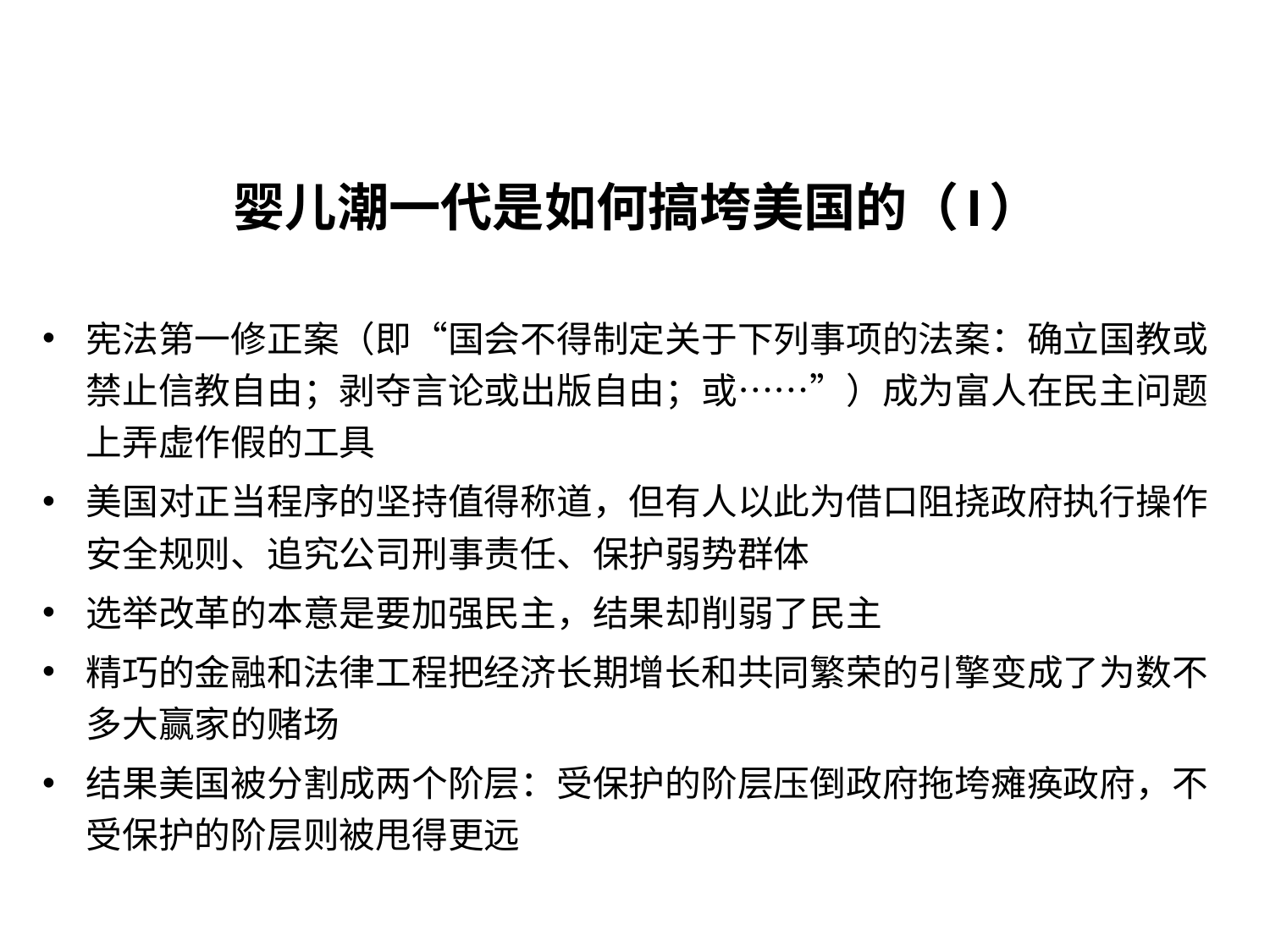

婴儿潮一代是如何搞垮美国的（I）

宪法第一修正案（即“国会不得制定关于下列事项的法案：确立国教或禁止信教自由；剥夺言论或出版自由；或……”）成为富人在民主问题上弄虚作假的工具
美国对正当程序的坚持值得称道，但有人以此为借口阻挠政府执行操作安全规则、追究公司刑事责任、保护弱势群体
选举改革的本意是要加强民主，结果却削弱了民主
精巧的金融和法律工程把经济长期增长和共同繁荣的引擎变成了为数不多大赢家的赌场
结果美国被分割成两个阶层：受保护的阶层压倒政府拖垮瘫痪政府，不受保护的阶层则被甩得更远
IWEP